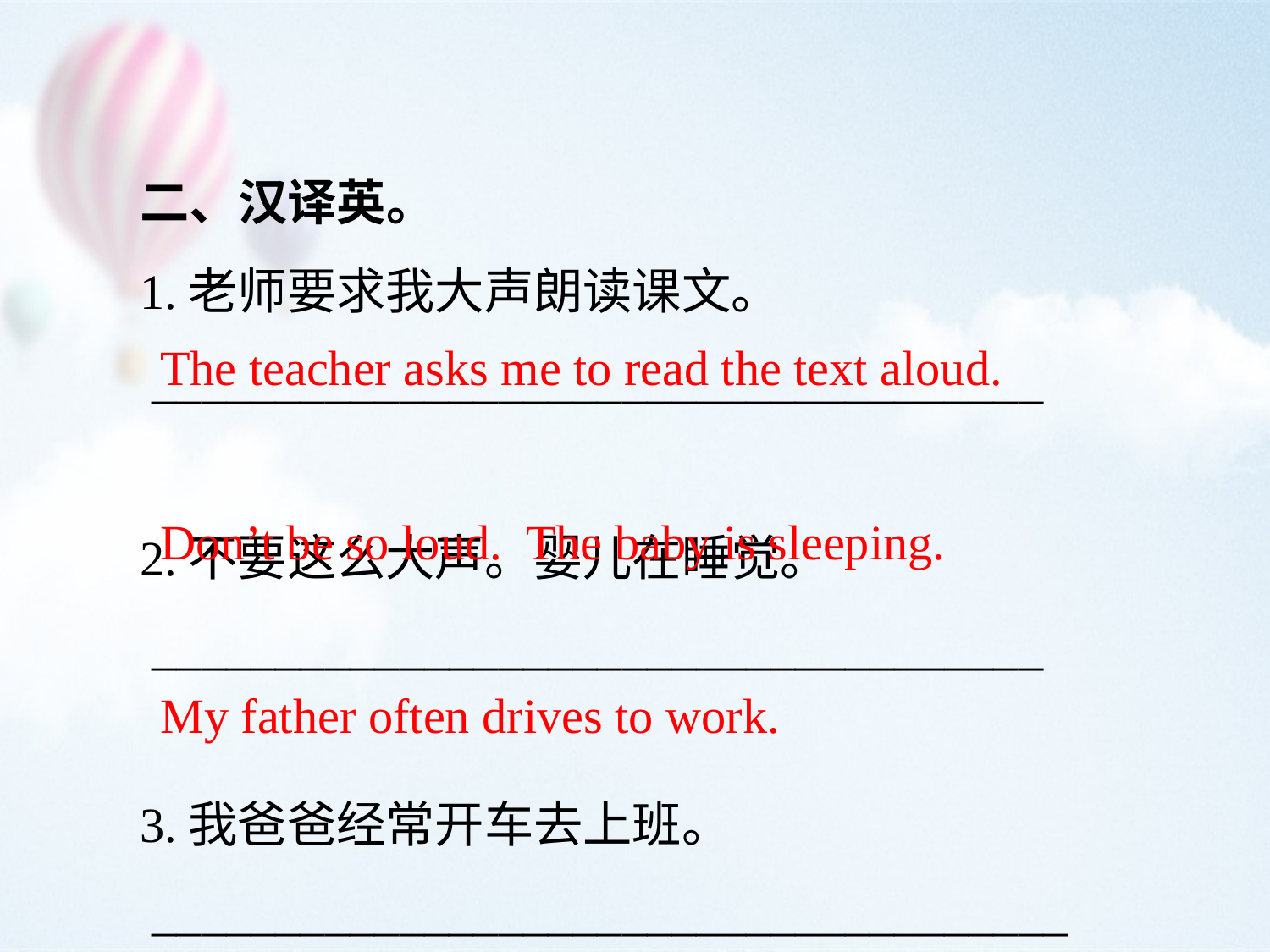

二、汉译英。
1.老师要求我大声朗读课文。
 ____________________________________
2.不要这么大声。婴儿在睡觉。
 ____________________________________
3.我爸爸经常开车去上班。
 _____________________________________
The teacher asks me to read the text aloud.
Don’t be so loud.  The baby is sleeping.
My father often drives to work.